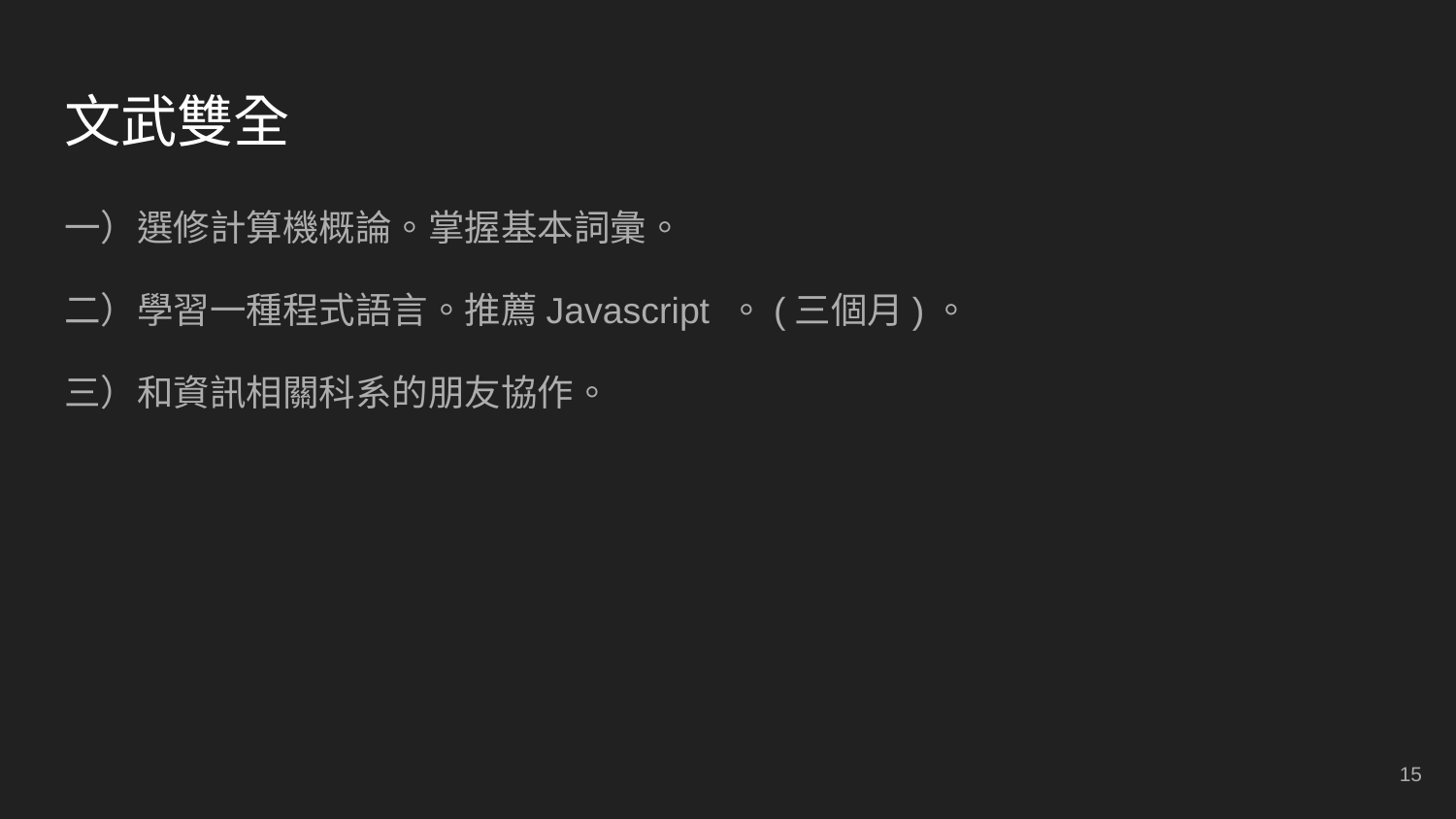

# 文武雙全
一）選修計算機概論。掌握基本詞彙。
二）學習一種程式語言。推薦Javascript 。(三個月)。
三）和資訊相關科系的朋友協作。
15